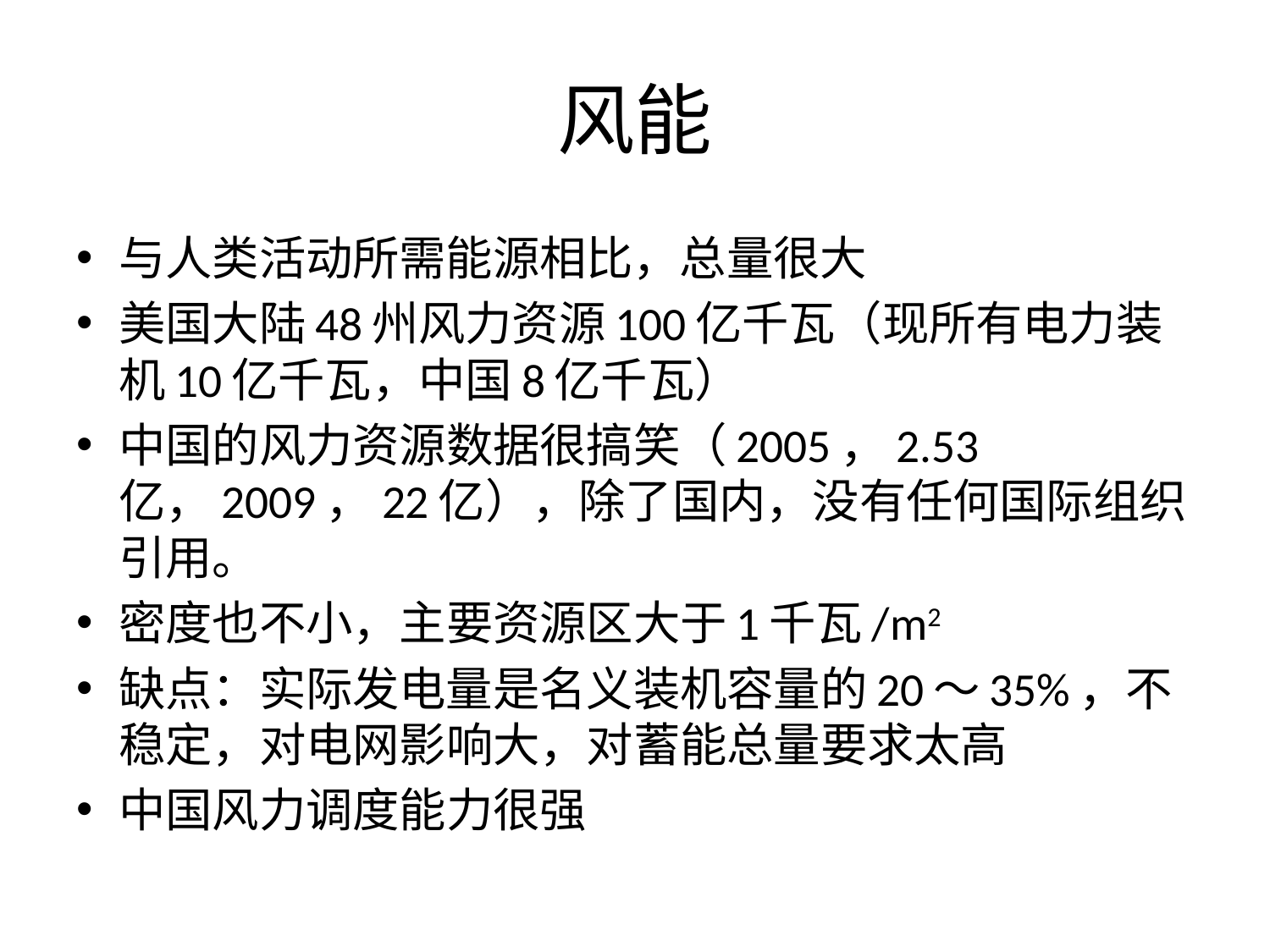

# 风能
与人类活动所需能源相比，总量很大
美国大陆48州风力资源100亿千瓦（现所有电力装机10亿千瓦，中国8亿千瓦）
中国的风力资源数据很搞笑（2005，2.53亿，2009，22亿），除了国内，没有任何国际组织引用。
密度也不小，主要资源区大于1千瓦/m2
缺点：实际发电量是名义装机容量的20～35%，不稳定，对电网影响大，对蓄能总量要求太高
中国风力调度能力很强